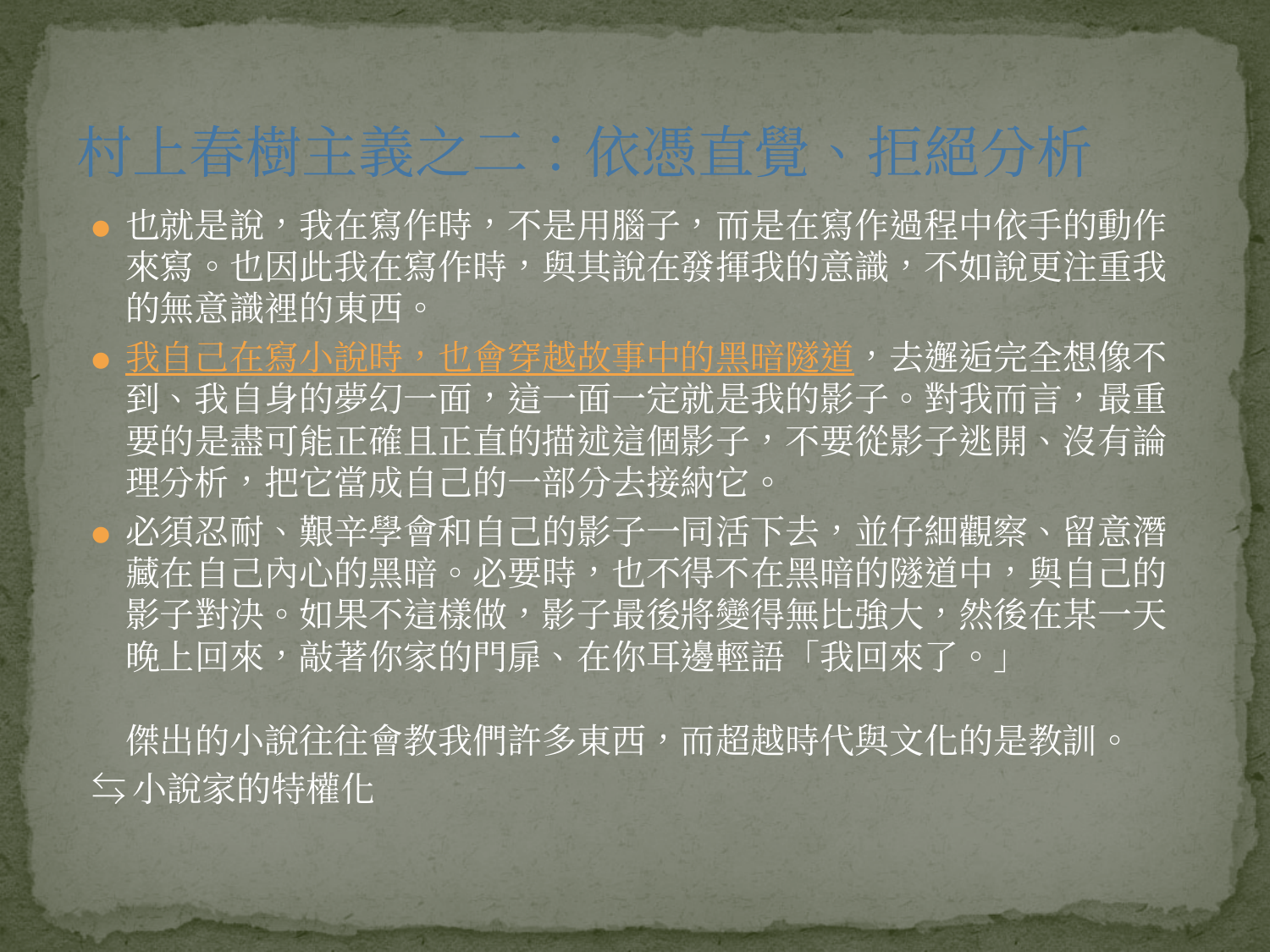

# 村上春樹主義之二：依憑直覺、拒絕分析
也就是說，我在寫作時，不是用腦子，而是在寫作過程中依手的動作來寫。也因此我在寫作時，與其說在發揮我的意識，不如說更注重我的無意識裡的東西。
我自己在寫小說時，也會穿越故事中的黑暗隧道，去邂逅完全想像不到、我自身的夢幻一面，這一面一定就是我的影子。對我而言，最重要的是盡可能正確且正直的描述這個影子，不要從影子逃開、沒有論理分析，把它當成自己的一部分去接納它。
必須忍耐、艱辛學會和自己的影子一同活下去，並仔細觀察、留意潛藏在自己內心的黑暗。必要時，也不得不在黑暗的隧道中，與自己的影子對決。如果不這樣做，影子最後將變得無比強大，然後在某一天晚上回來，敲著你家的門扉、在你耳邊輕語「我回來了。」
傑出的小說往往會教我們許多東西，而超越時代與文化的是教訓。
⇆小說家的特權化